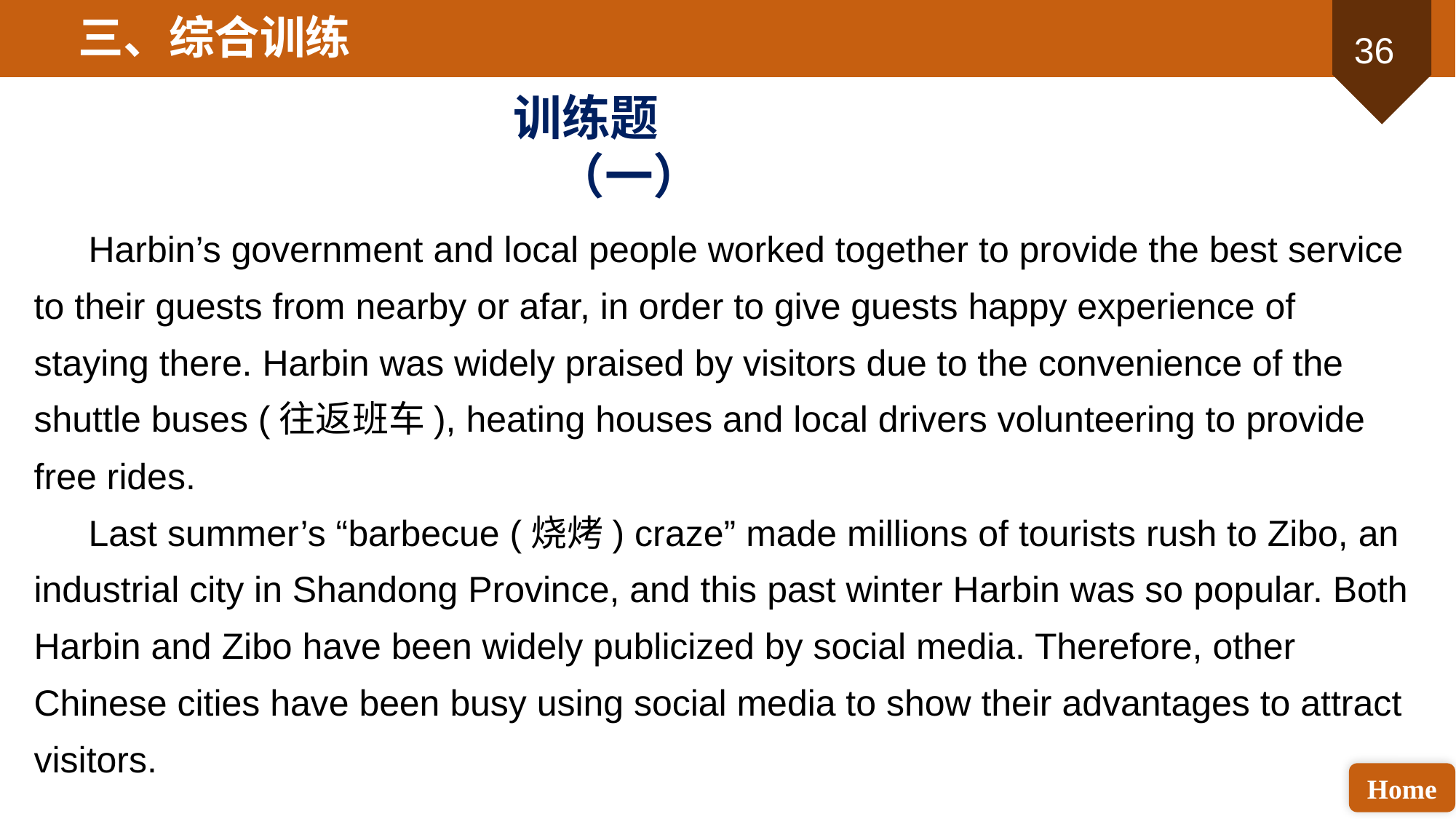

三、综合训练
训练题（一）
Harbin’s government and local people worked together to provide the best service to their guests from nearby or afar, in order to give guests happy experience of staying there. Harbin was widely praised by visitors due to the convenience of the shuttle buses (往返班车), heating houses and local drivers volunteering to provide free rides.
Last summer’s “barbecue (烧烤) craze” made millions of tourists rush to Zibo, an industrial city in Shandong Province, and this past winter Harbin was so popular. Both Harbin and Zibo have been widely publicized by social media. Therefore, other Chinese cities have been busy using social media to show their advantages to attract visitors.